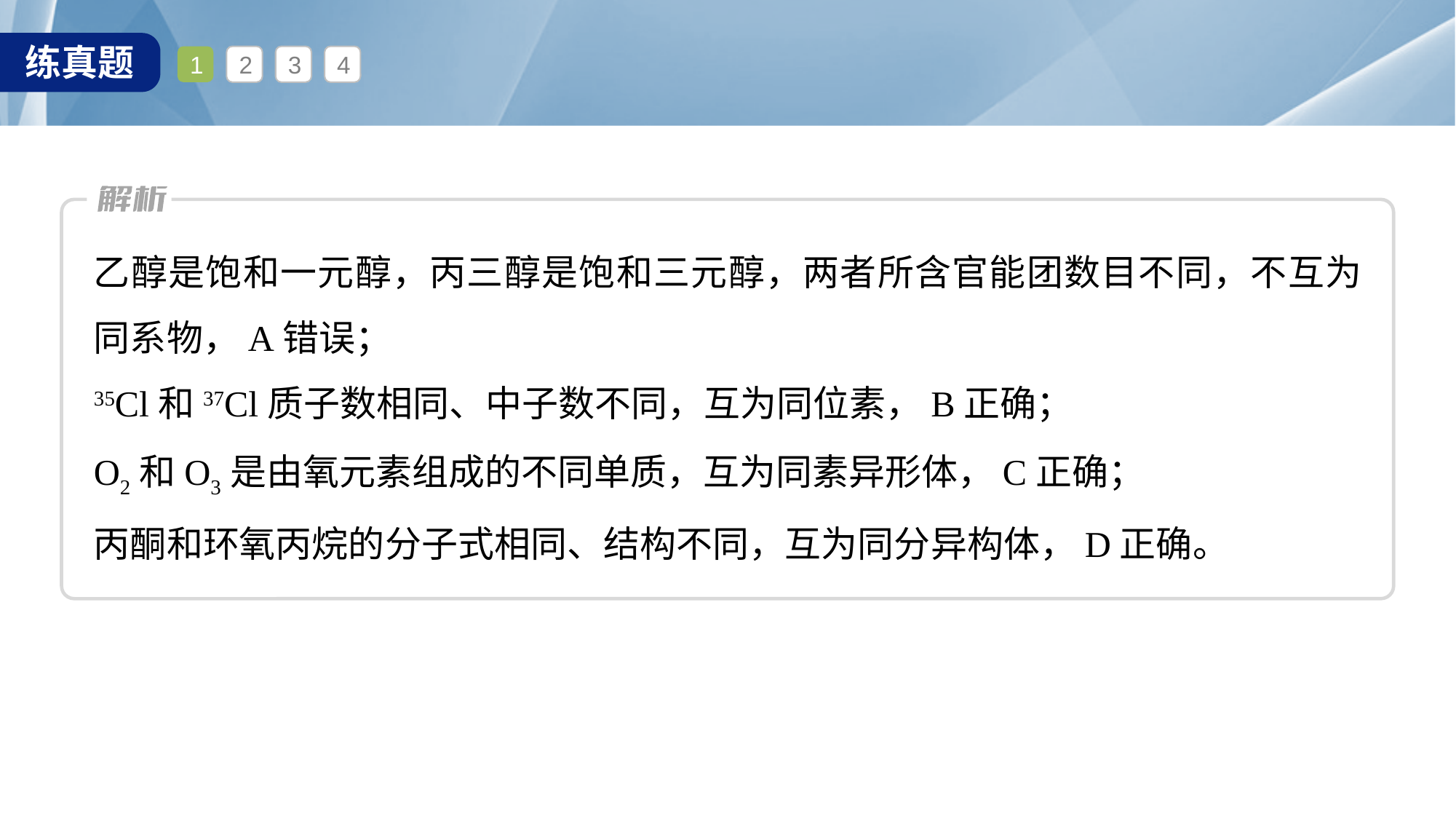

1
2
3
4

乙醇是饱和一元醇，丙三醇是饱和三元醇，两者所含官能团数目不同，不互为同系物，A错误；
35Cl和37Cl质子数相同、中子数不同，互为同位素，B正确；
O2和O3是由氧元素组成的不同单质，互为同素异形体，C正确；
丙酮和环氧丙烷的分子式相同、结构不同，互为同分异构体，D正确。